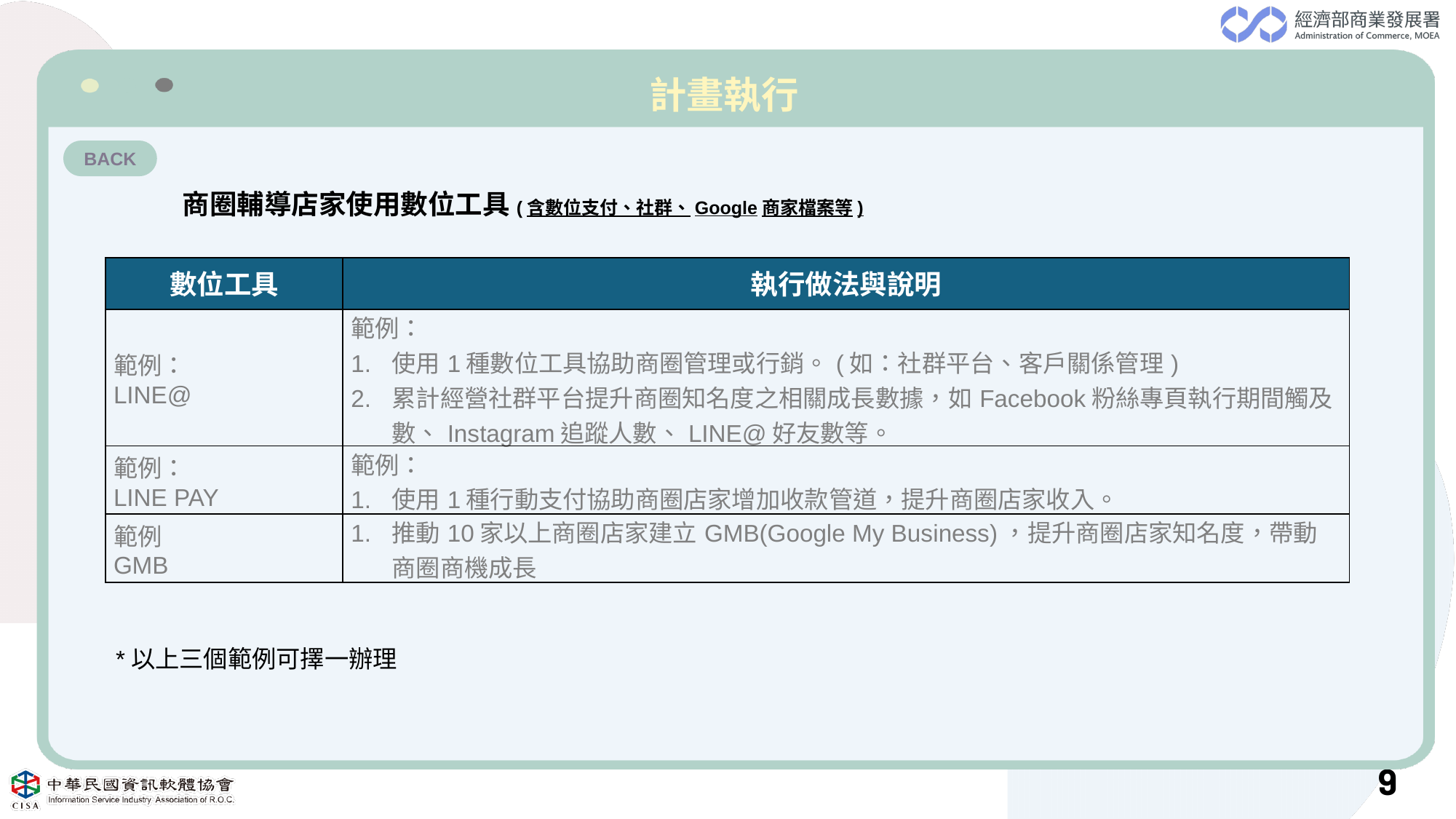

計畫執行
BACK

商圈輔導店家使用數位工具(含數位支付、社群、Google商家檔案等)
| 數位工具 | 執行做法與說明 |
| --- | --- |
| 範例： LINE@ | 範例： 使用1種數位工具協助商圈管理或行銷。(如：社群平台、客戶關係管理) 累計經營社群平台提升商圈知名度之相關成長數據，如Facebook粉絲專頁執行期間觸及數、Instagram追蹤人數、LINE@好友數等。 |
| 範例： LINE PAY | 範例： 使用1種行動支付協助商圈店家增加收款管道，提升商圈店家收入。 |
| 範例 GMB | 推動10家以上商圈店家建立GMB(Google My Business)，提升商圈店家知名度，帶動商圈商機成長 |
*以上三個範例可擇一辦理